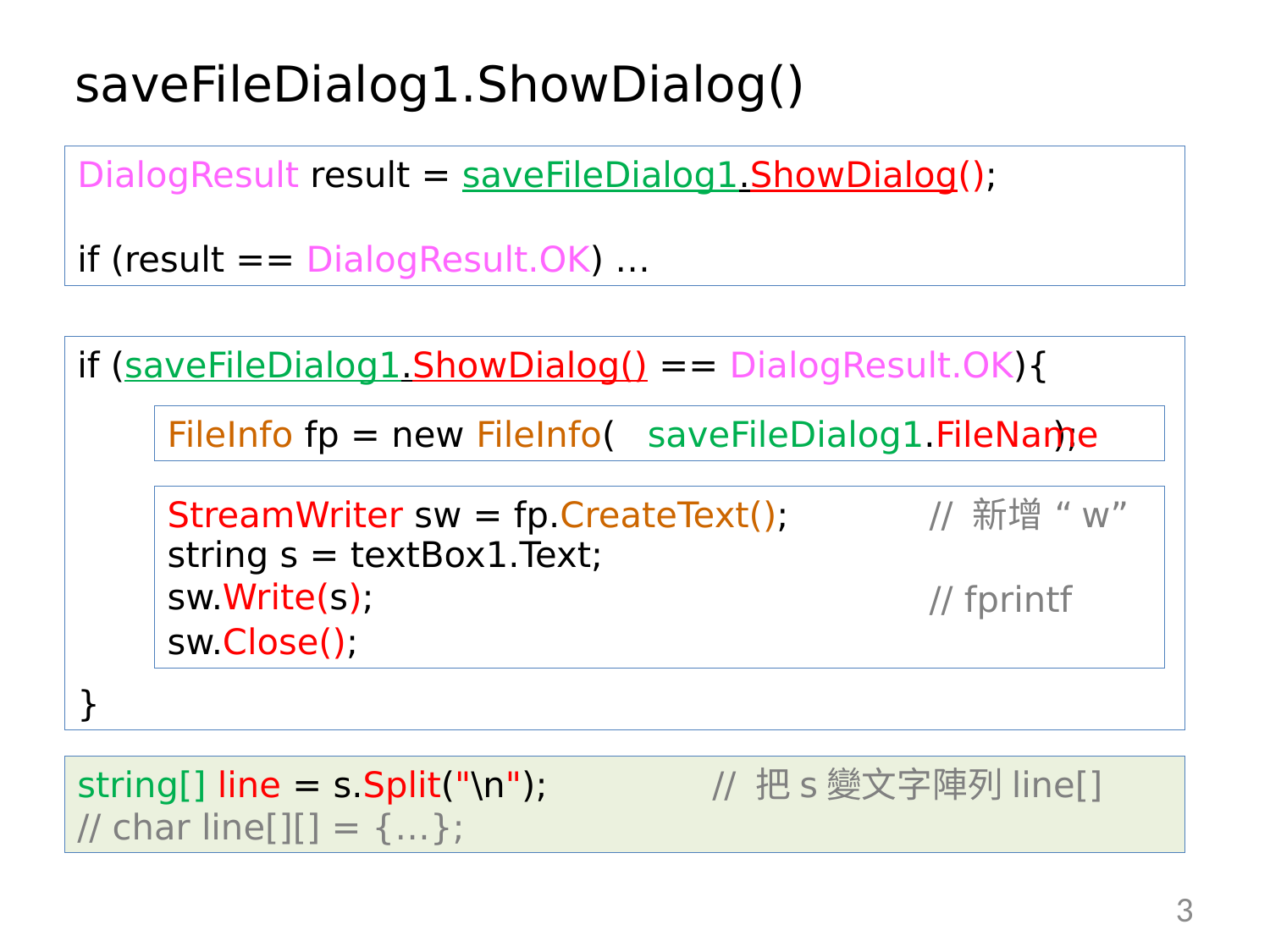

saveFileDialog1.ShowDialog()
DialogResult result = saveFileDialog1.ShowDialog();

if (result == DialogResult.OK) …
if (saveFileDialog1.ShowDialog() == DialogResult.OK){

}
FileInfo fp = new FileInfo(                                       );
saveFileDialog1.FileName
StreamWriter sw = fp.CreateText();		// 新增 “w”

						// fprintf
sw.Close();
string s = textBox1.Text;
sw.Write(s);
string[] line = s.Split("\n");		// 把s變文字陣列line[]
// char line[][] = {…};
3